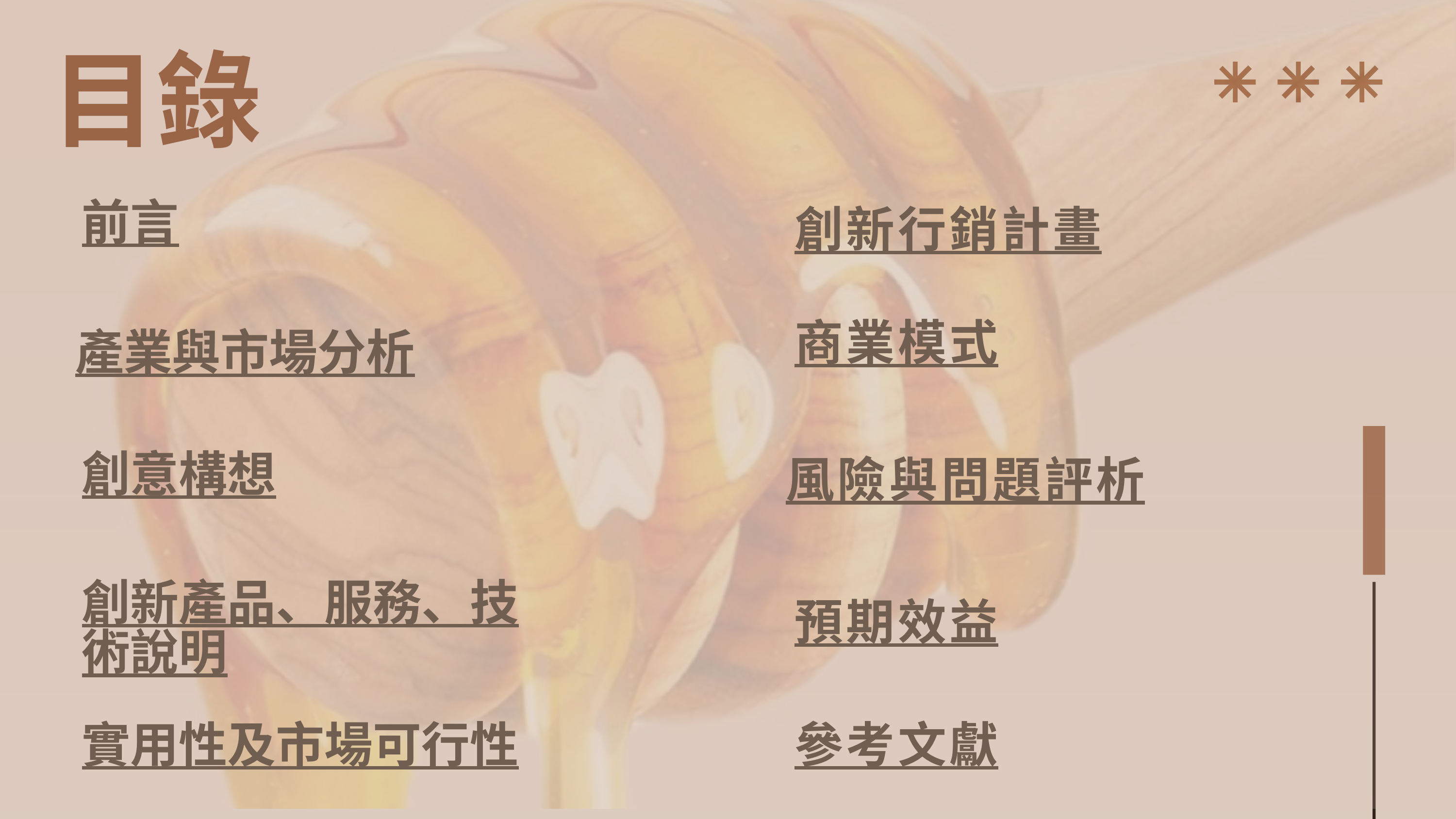

目錄

前言

創新行銷計畫
商業模式
產業與市場分析

創意構想

風險與問題評析

創新產品、服務、技術說明

預期效益

參考文獻
實用性及市場可行性